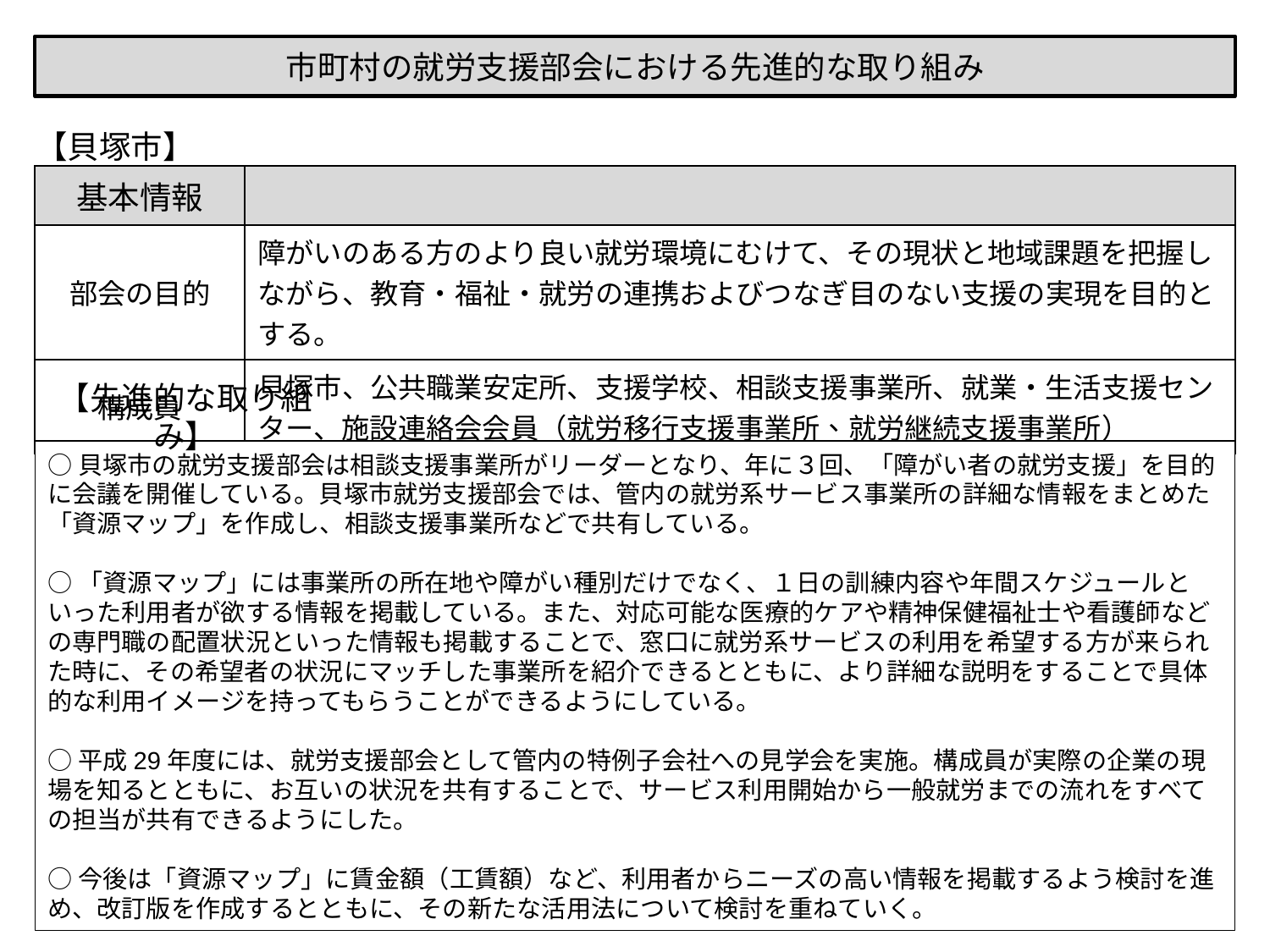

市町村の就労支援部会における先進的な取り組み
【貝塚市】
| 基本情報 |  |
| --- | --- |
| 部会の目的 | 障がいのある方のより良い就労環境にむけて、その現状と地域課題を把握しながら、教育・福祉・就労の連携およびつなぎ目のない支援の実現を目的とする。 |
| 構成員 | 貝塚市、公共職業安定所、支援学校、相談支援事業所、就業・生活支援センター、施設連絡会会員（就労移行支援事業所、就労継続支援事業所） |
【先進的な取り組み】
○貝塚市の就労支援部会は相談支援事業所がリーダーとなり、年に３回、「障がい者の就労支援」を目的に会議を開催している。貝塚市就労支援部会では、管内の就労系サービス事業所の詳細な情報をまとめた「資源マップ」を作成し、相談支援事業所などで共有している。

○「資源マップ」には事業所の所在地や障がい種別だけでなく、１日の訓練内容や年間スケジュールといった利用者が欲する情報を掲載している。また、対応可能な医療的ケアや精神保健福祉士や看護師などの専門職の配置状況といった情報も掲載することで、窓口に就労系サービスの利用を希望する方が来られた時に、その希望者の状況にマッチした事業所を紹介できるとともに、より詳細な説明をすることで具体的な利用イメージを持ってもらうことができるようにしている。

○平成29年度には、就労支援部会として管内の特例子会社への見学会を実施。構成員が実際の企業の現場を知るとともに、お互いの状況を共有することで、サービス利用開始から一般就労までの流れをすべての担当が共有できるようにした。

○今後は「資源マップ」に賃金額（工賃額）など、利用者からニーズの高い情報を掲載するよう検討を進め、改訂版を作成するとともに、その新たな活用法について検討を重ねていく。